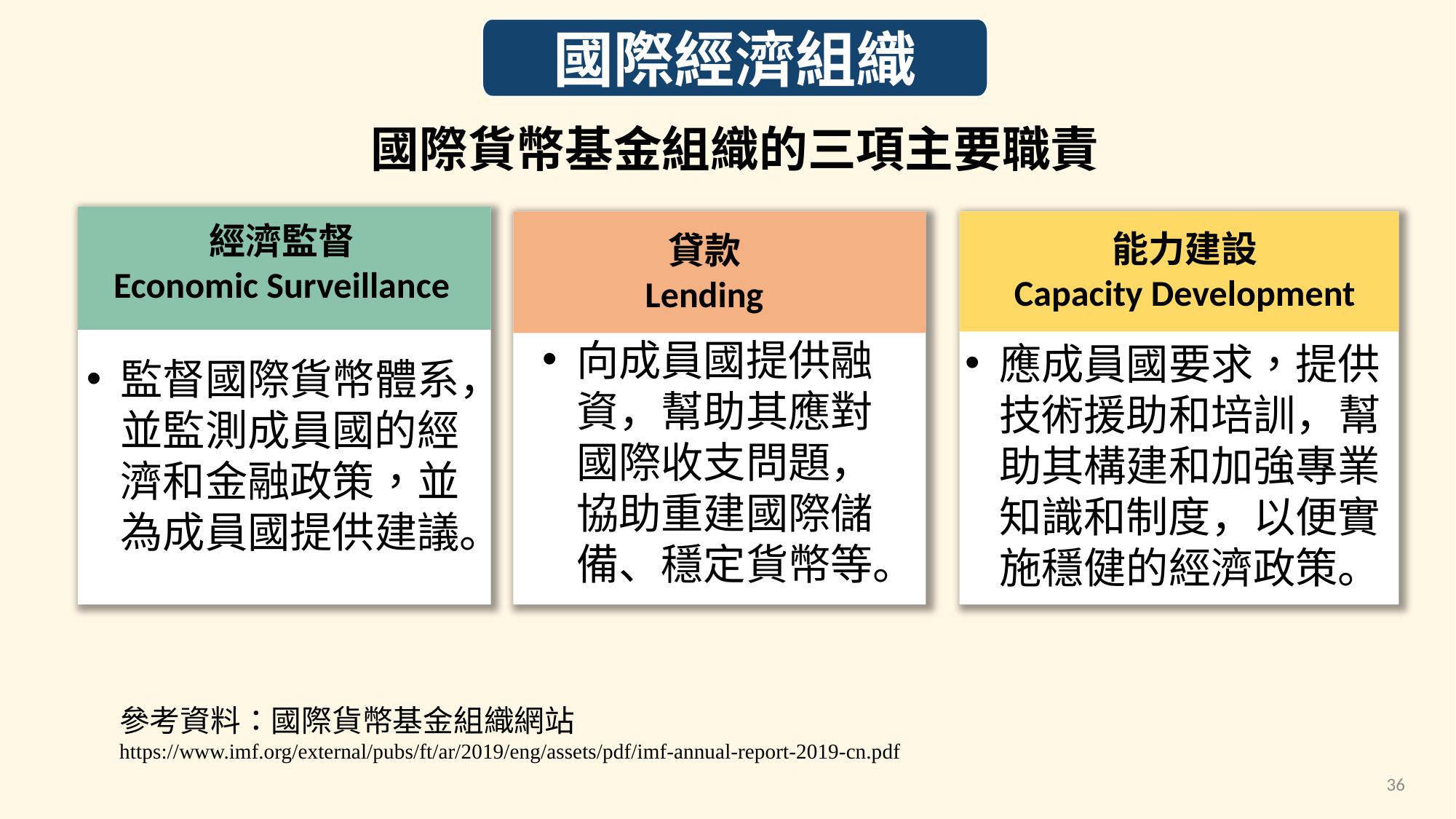

國際經濟組織
國際貨幣基金組織的三項主要職責

經濟監督
Economic Surveillance
監督國際貨幣體系，並監測成員國的經濟和金融政策，並為成員國提供建議。

貸款
Lending
向成員國提供融資，幫助其應對國際收支問題，協助重建國際儲備、穩定貨幣等。

能力建設
Capacity Development
應成員國要求，提供技術援助和培訓，幫助其構建和加強專業知識和制度，以便實施穩健的經濟政策。
參考資料：國際貨幣基金組織網站
https://www.imf.org/external/pubs/ft/ar/2019/eng/assets/pdf/imf-annual-report-2019-cn.pdf